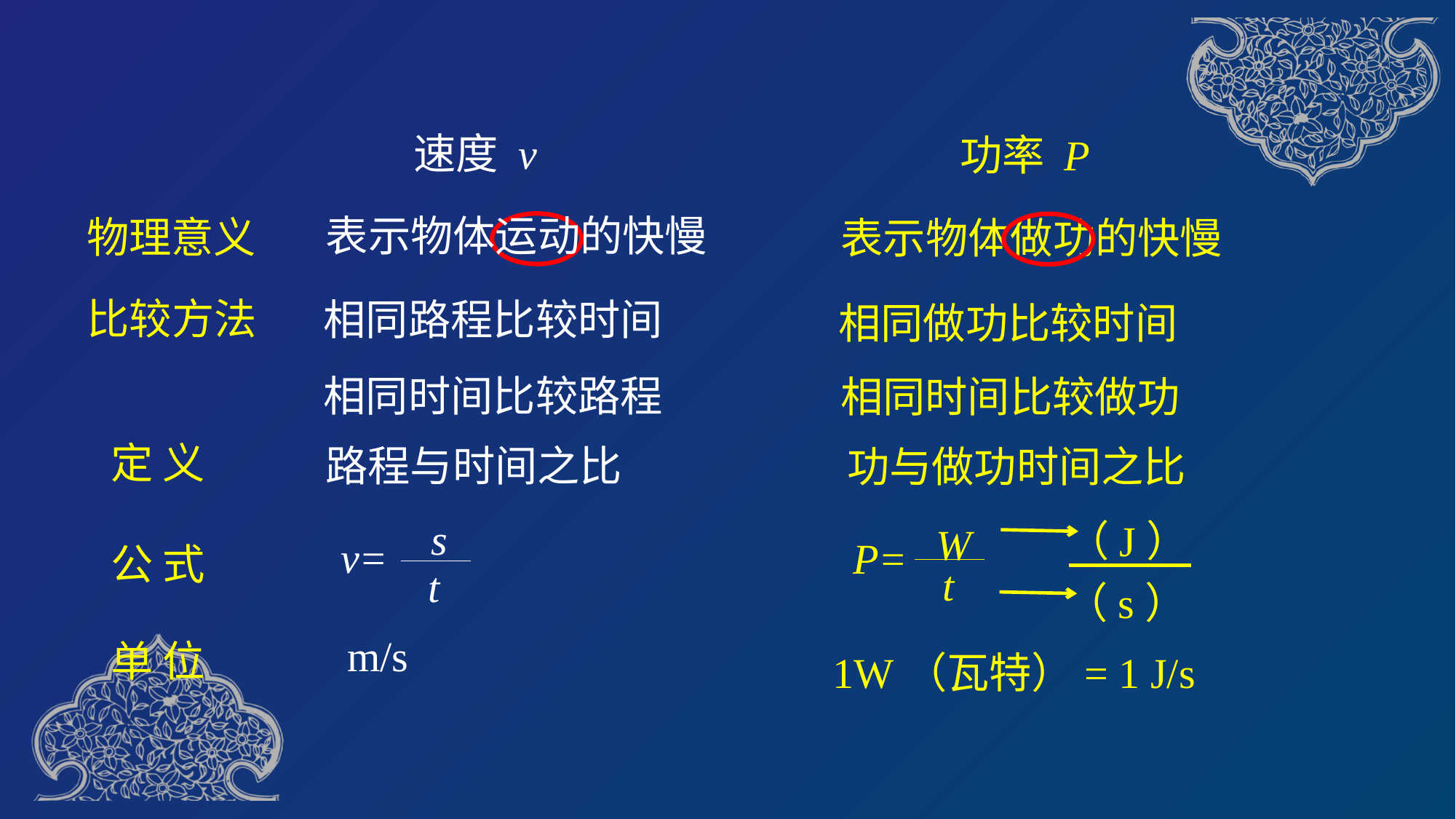

速度 v
功率 P
表示物体运动的快慢
物理意义
表示物体做功的快慢

比较方法
相同路程比较时间
相同时间比较路程
相同做功比较时间
相同时间比较做功
定 义
路程与时间之比
功与做功时间之比
s
  v=
t
（J）
（s）
W
  P=
公 式
t
m/s
单 位
  1W（瓦特）= 1 J/s